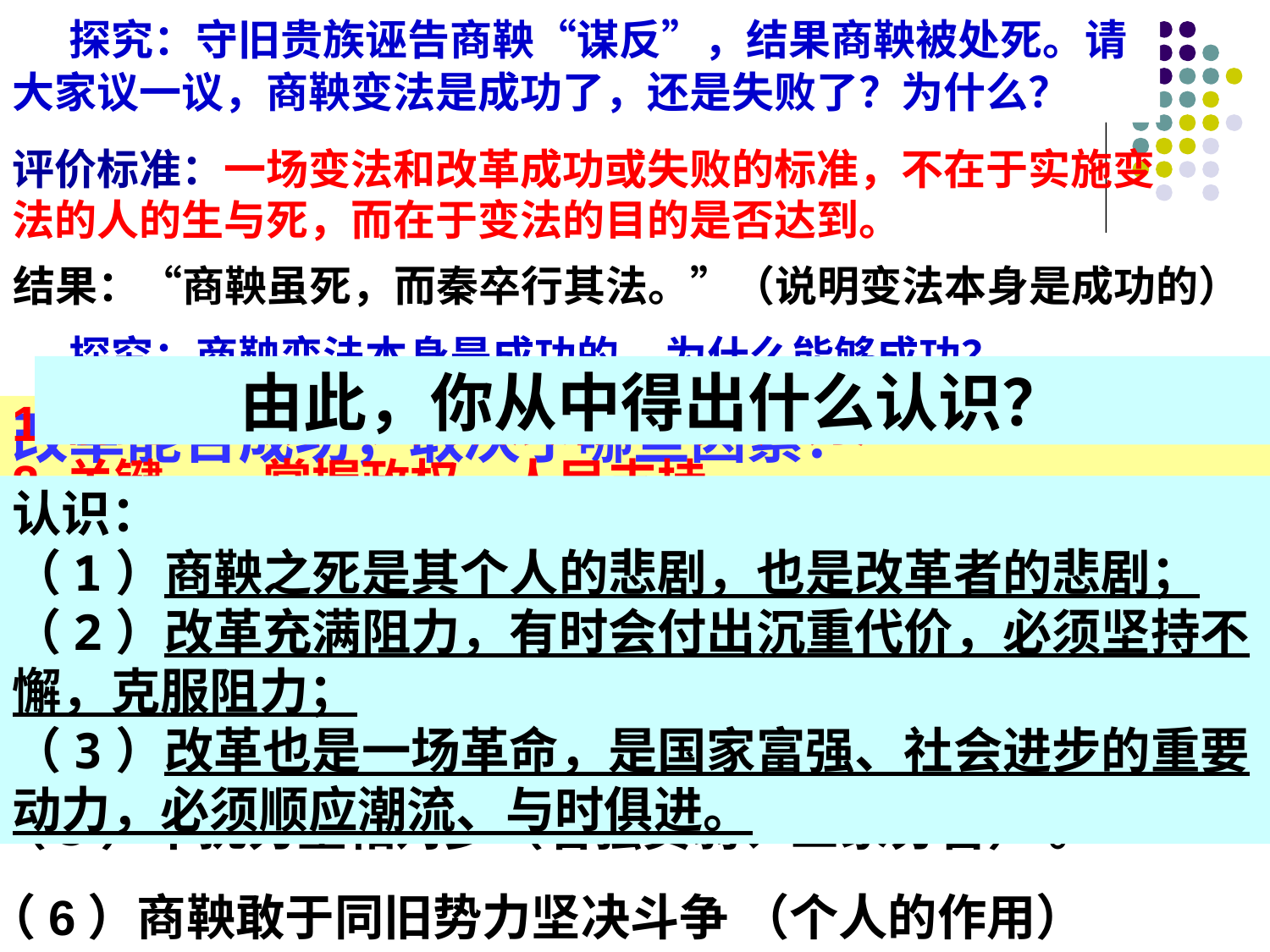

探究：守旧贵族诬告商鞅“谋反”，结果商鞅被处死。请大家议一议，商鞅变法是成功了，还是失败了？为什么？
评价标准：一场变法和改革成功或失败的标准，不在于实施变法的人的生与死，而在于变法的目的是否达到。
   结果：“商鞅虽死，而秦卒行其法。”（说明变法本身是成功的）
    探究：商鞅变法本身是成功的,为什么能够成功？
由此，你从中得出什么认识？
（1）顺应历史潮流，符合新兴地主阶级要求（根本）；
（2）改革措施全面彻底，赏罚分明，执法如山,法不阿贵；
（3）充分的舆论宣传，取信于民（“南门徙木”） ；
（4）秦孝公大力支持（政治保障）；
（5）干扰力量相对少（君强贵弱、三家分晋） 。
1.前提——顺应历史发展潮流（生产力）
2.关键——掌握政权、人民支持
3.其他因素——力量对比是否有利于改革；改革者的勇气；改革的措施是否符合当时实际，等等。
改革能否成功，取决于哪些因素？
认识：
（1）商鞅之死是其个人的悲剧，也是改革者的悲剧；
（2）改革充满阻力，有时会付出沉重代价，必须坚持不懈，克服阻力；
（3）改革也是一场革命，是国家富强、社会进步的重要动力，必须顺应潮流、与时俱进。
（6）商鞅敢于同旧势力坚决斗争 （个人的作用）